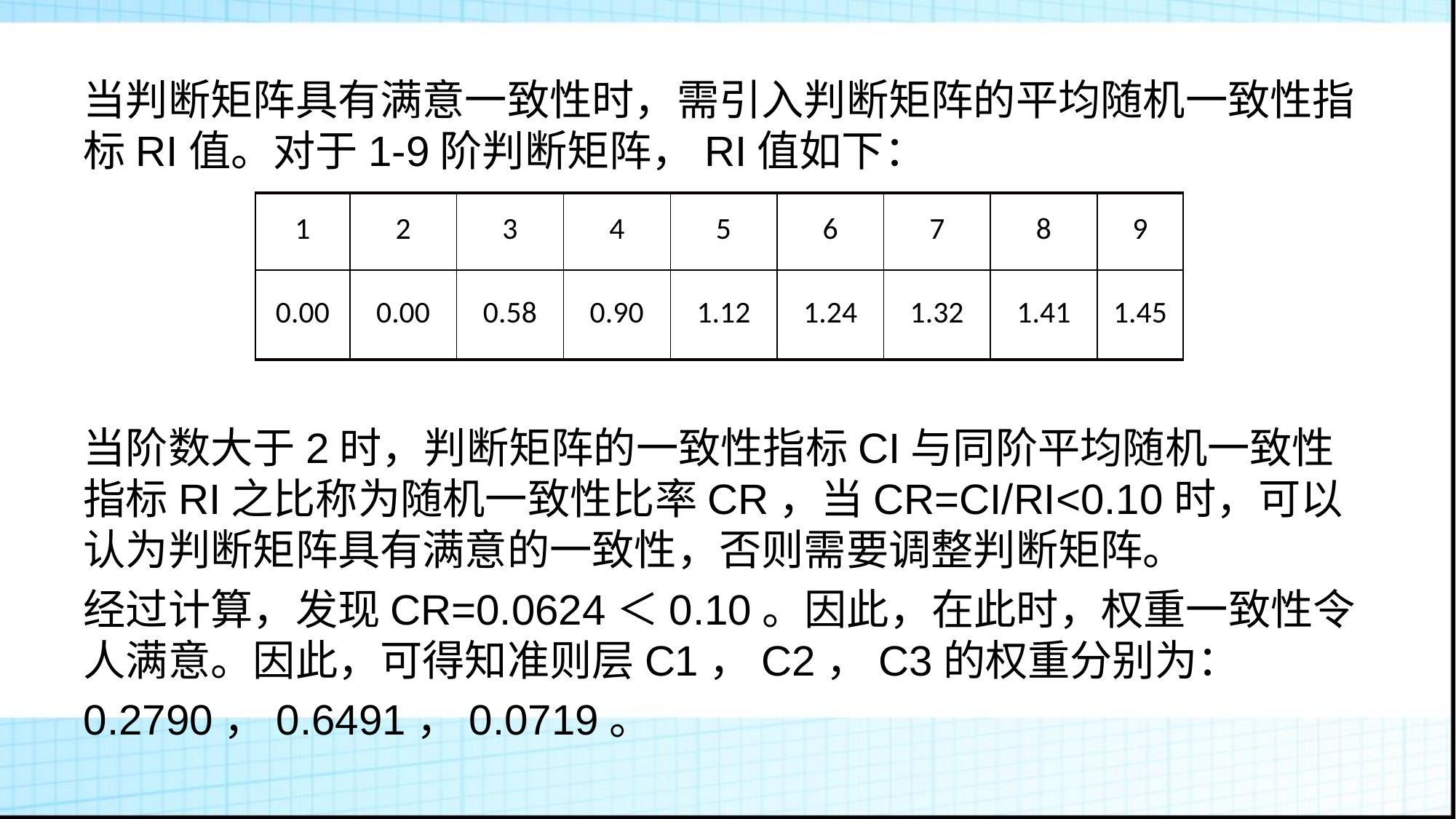

当判断矩阵具有满意一致性时，需引入判断矩阵的平均随机一致性指标RI值。对于1-9阶判断矩阵，RI值如下：

当阶数大于2时，判断矩阵的一致性指标CI与同阶平均随机一致性指标RI之比称为随机一致性比率CR，当CR=CI/RI<0.10时，可以认为判断矩阵具有满意的一致性，否则需要调整判断矩阵。
经过计算，发现CR=0.0624＜0.10。因此，在此时，权重一致性令人满意。因此，可得知准则层C1，C2，C3的权重分别为：
0.2790，0.6491，0.0719。
| 1 | 2 | 3 | 4 | 5 | 6 | 7 | 8 | 9 |
| --- | --- | --- | --- | --- | --- | --- | --- | --- |
| 0.00 | 0.00 | 0.58 | 0.90 | 1.12 | 1.24 | 1.32 | 1.41 | 1.45 |